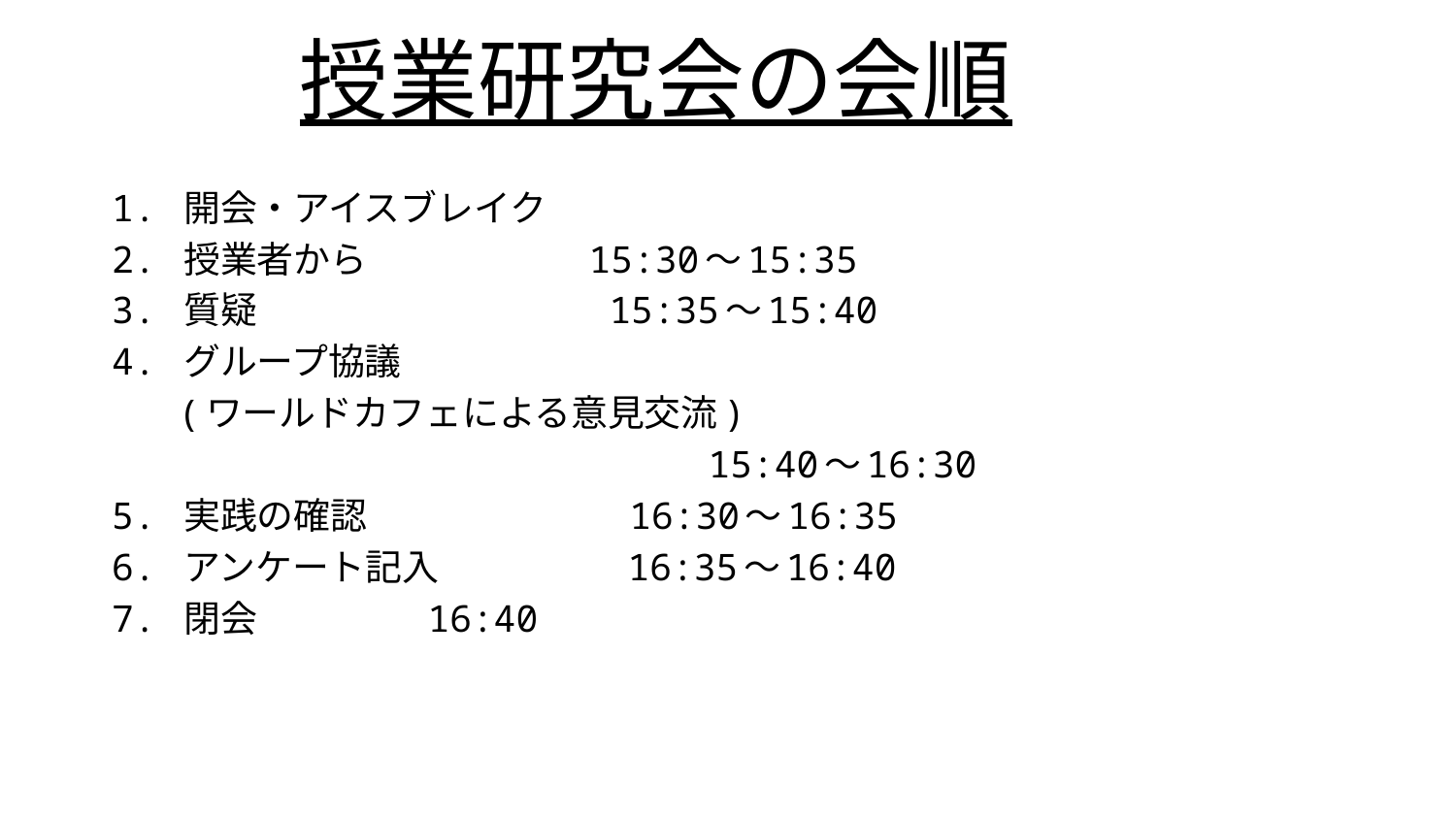

# 授業研究会の会順
1. 開会・アイスブレイク
2. 授業者から　　　    　　15:30～15:35
3. 質疑　　　　　　　　　  15:35～15:40
4. グループ協議
   (ワールドカフェによる意見交流)
                           15:40～16:30
5. 実践の確認　　　　　　　16:30～16:35
6. アンケート記入　　　　　16:35～16:40
7. 閉会                    16:40